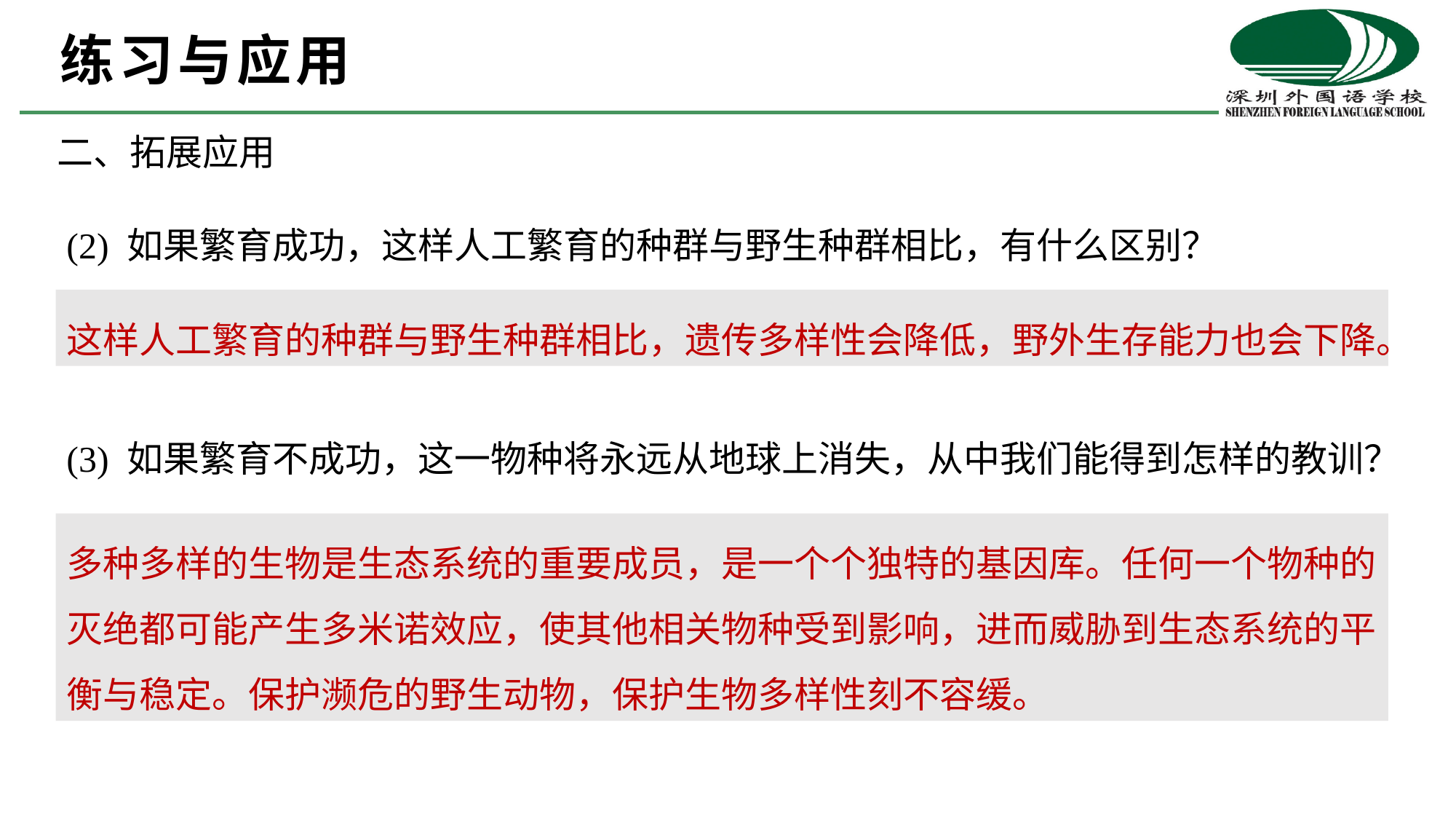

练习与应用
二、拓展应用
(2) 如果繁育成功，这样人工繁育的种群与野生种群相比，有什么区别？
这样人工繁育的种群与野生种群相比，遗传多样性会降低，野外生存能力也会下降。
(3) 如果繁育不成功，这一物种将永远从地球上消失，从中我们能得到怎样的教训？
多种多样的生物是生态系统的重要成员，是一个个独特的基因库。任何一个物种的灭绝都可能产生多米诺效应，使其他相关物种受到影响，进而威胁到生态系统的平衡与稳定。保护濒危的野生动物，保护生物多样性刻不容缓。